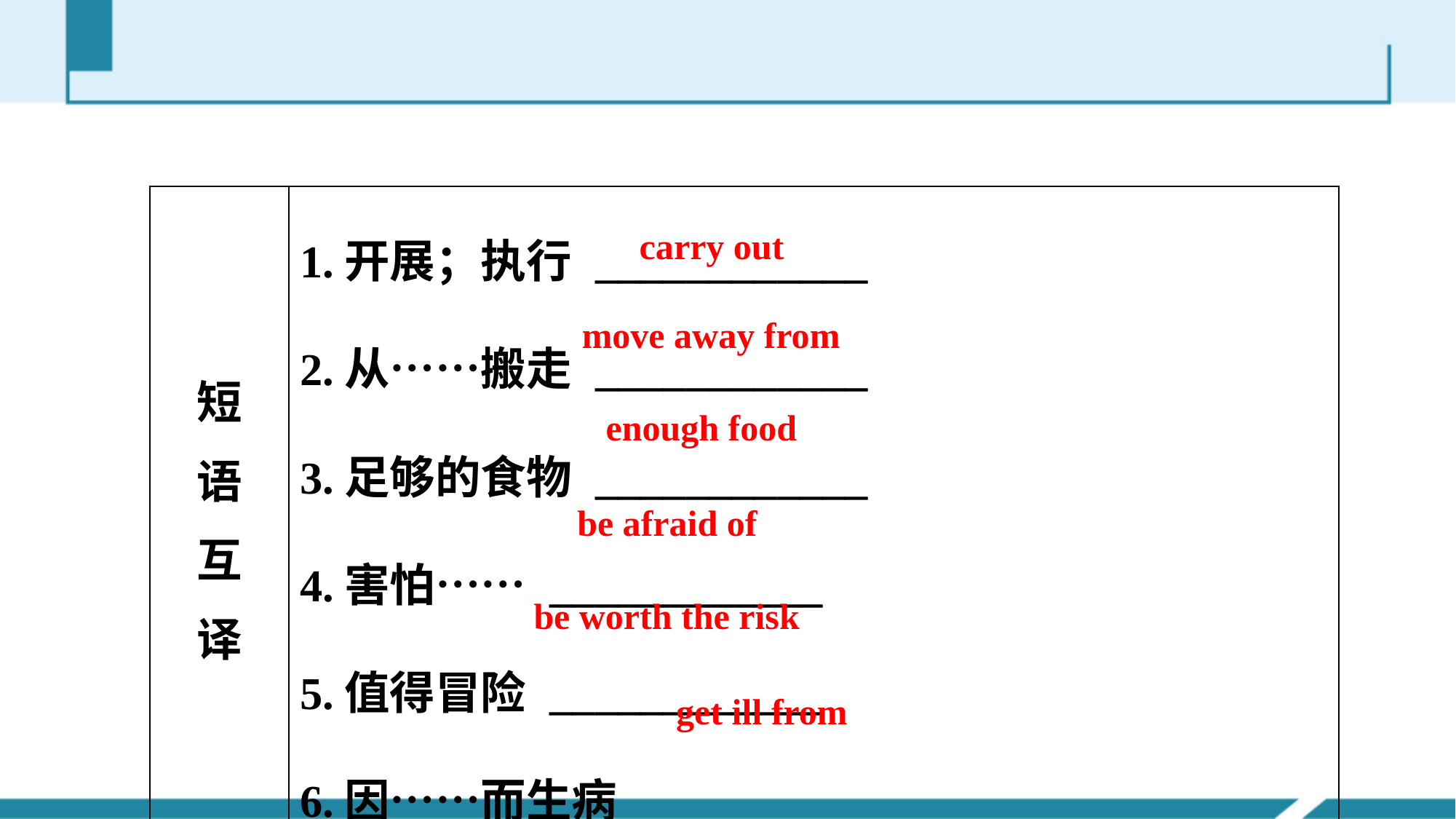

| 短 语 互 译 | 1.开展；执行 \_\_\_\_\_\_\_\_\_\_\_\_ 2.从……搬走 \_\_\_\_\_\_\_\_\_\_\_\_ 3.足够的食物 \_\_\_\_\_\_\_\_\_\_\_\_ 4.害怕…… \_\_\_\_\_\_\_\_\_\_\_\_ 5.值得冒险 \_\_\_\_\_\_\_\_\_\_\_\_ 6.因……而生病 \_\_\_\_\_\_\_\_\_\_\_\_ |
| --- | --- |
carry out
move away from

enough food
be afraid of
be worth the risk
get ill from